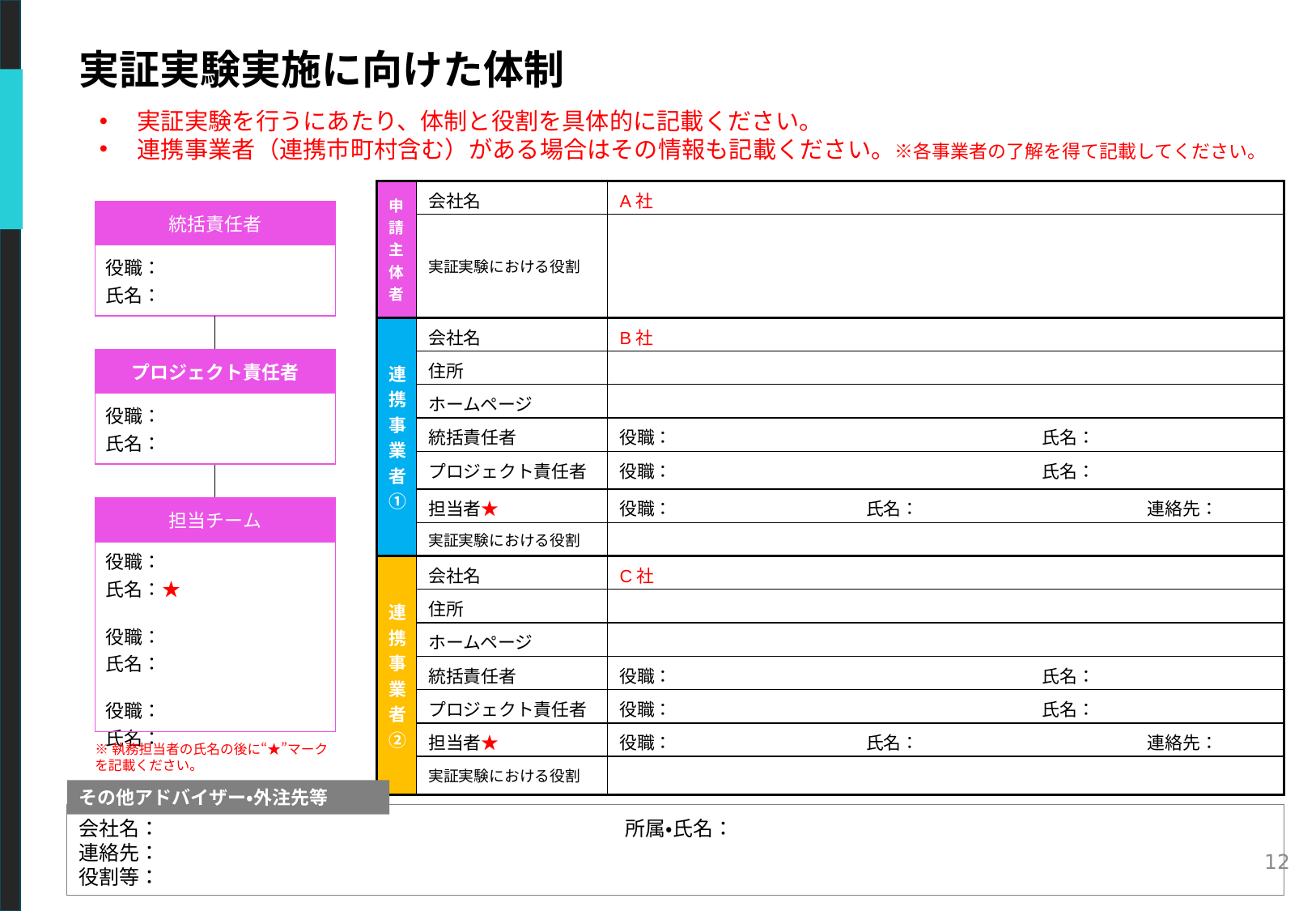

実証実験実施に向けた体制

実証実験を行うにあたり、体制と役割を具体的に記載ください。
連携事業者（連携市町村含む）がある場合はその情報も記載ください。※各事業者の了解を得て記載してください。
| 申請主体者 | 会社名 | A社 |
| --- | --- | --- |
|  | 実証実験における役割 |  |
| 連携事業者① | 会社名 | B社 |
|  | 住所 |  |
|  | ホームページ |  |
|  | 統括責任者 | 役職：　　　　　　　　　　　　　　　　　　　　　氏名： |
|  | プロジェクト責任者 | 役職：　　　　　　　　　　　　　　　　　　　　　氏名： |
|  | 担当者★ | 役職：　　　　　　　　　　　氏名：　　　　　　　　　　　　　連絡先： |
|  | 実証実験における役割 |  |
| 連携事業者② | 会社名 | C社 |
|  | 住所 |  |
|  | ホームページ |  |
|  | 統括責任者 | 役職：　　　　　　　　　　　　　　　　　　　　　氏名： |
|  | プロジェクト責任者 | 役職：　　　　　　　　　　　　　　　　　　　　　氏名： |
|  | 担当者★ | 役職：　　　　　　　　　　　氏名：　　　　　　　　　　　　　連絡先： |
|  | 実証実験における役割 |  |
| 統括責任者 |
| --- |
| 役職： 氏名： |
| プロジェクト責任者 |
| --- |
| 役職： 氏名： |
| 担当チーム |
| --- |
| 役職： 氏名：★ 役職： 氏名： 役職： 氏名： |
※執務担当者の氏名の後に“★”マーク
を記載ください。
その他アドバイザー・外注先等

会社名：　　　　　　　　　　　　　　　　　　　　　　　所属・氏名：　　　　　　　　　　　　　　　　　　　　　　　　　　連絡先：
役割等：
12